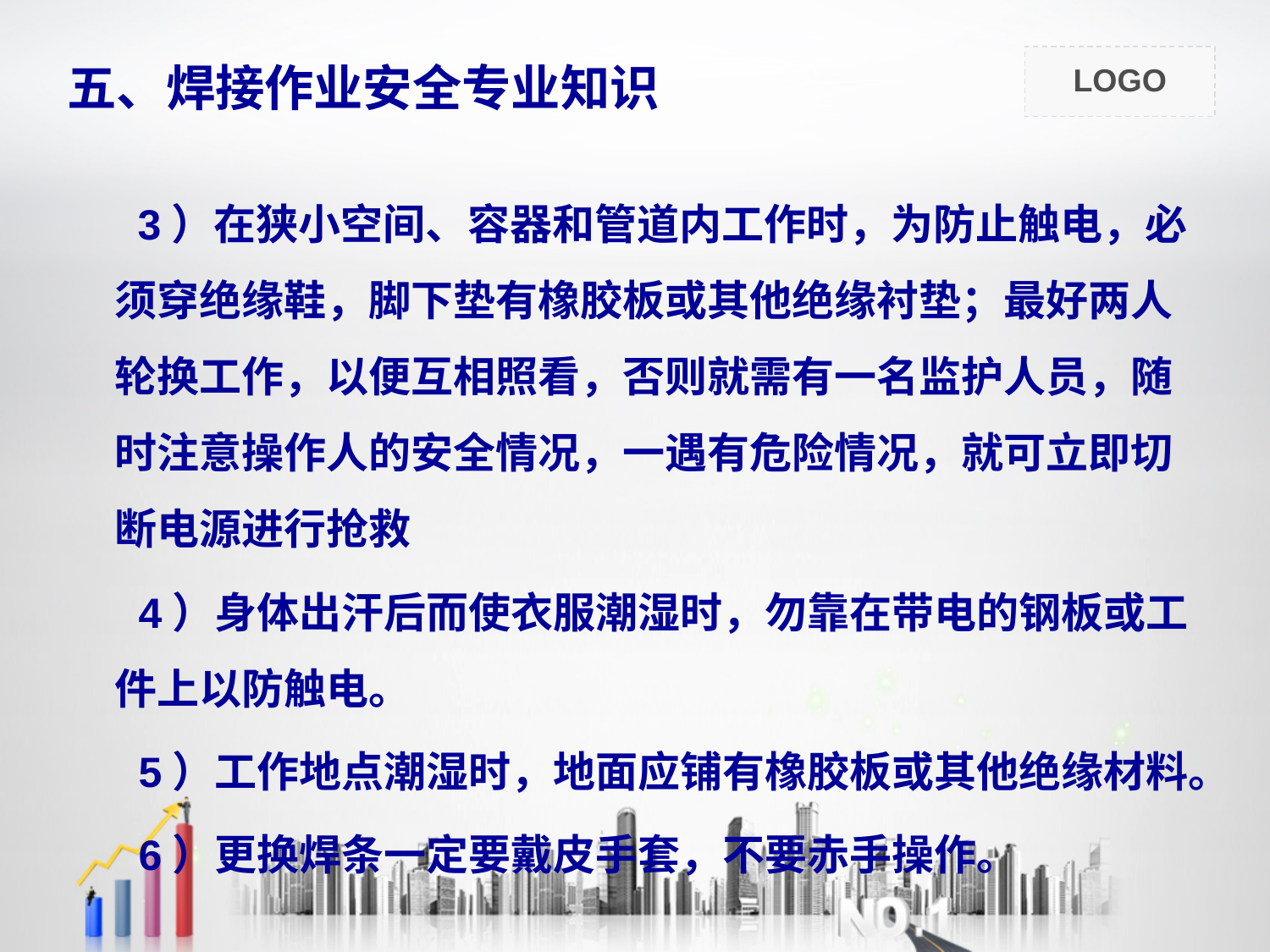

# 五、焊接作业安全专业知识
       3）在狭小空间、容器和管道内工作时，为防止触电，必须穿绝缘鞋，脚下垫有橡胶板或其他绝缘衬垫；最好两人轮换工作，以便互相照看，否则就需有一名监护人员，随时注意操作人的安全情况，一遇有危险情况，就可立即切断电源进行抢救
      4）身体出汗后而使衣服潮湿时，勿靠在带电的钢板或工件上以防触电。
      5）工作地点潮湿时，地面应铺有橡胶板或其他绝缘材料。
      6）更换焊条一定要戴皮手套，不要赤手操作。

31